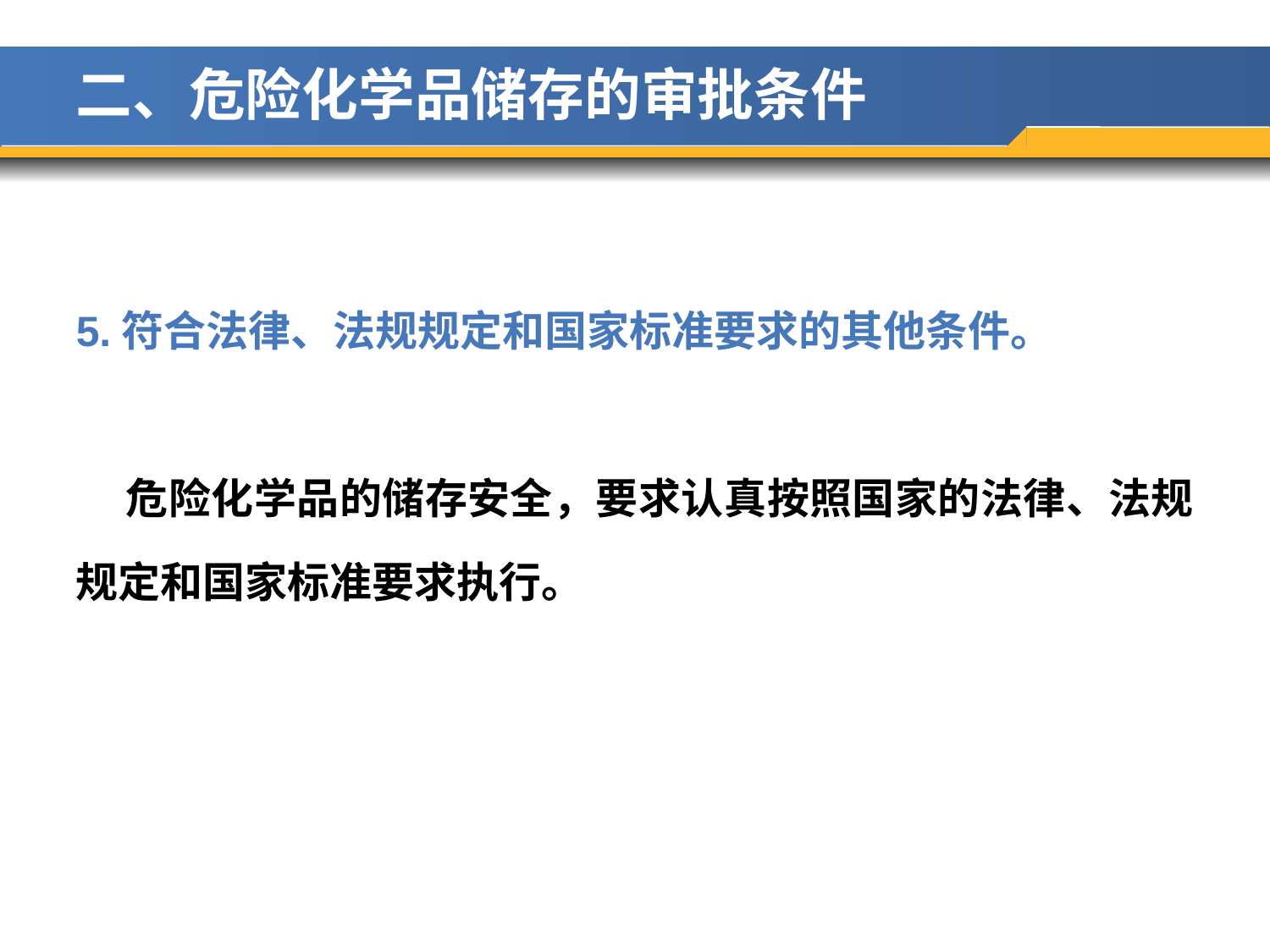

二、危险化学品储存的审批条件

5.符合法律、法规规定和国家标准要求的其他条件。

    危险化学品的储存安全，要求认真按照国家的法律、法规规定和国家标准要求执行。